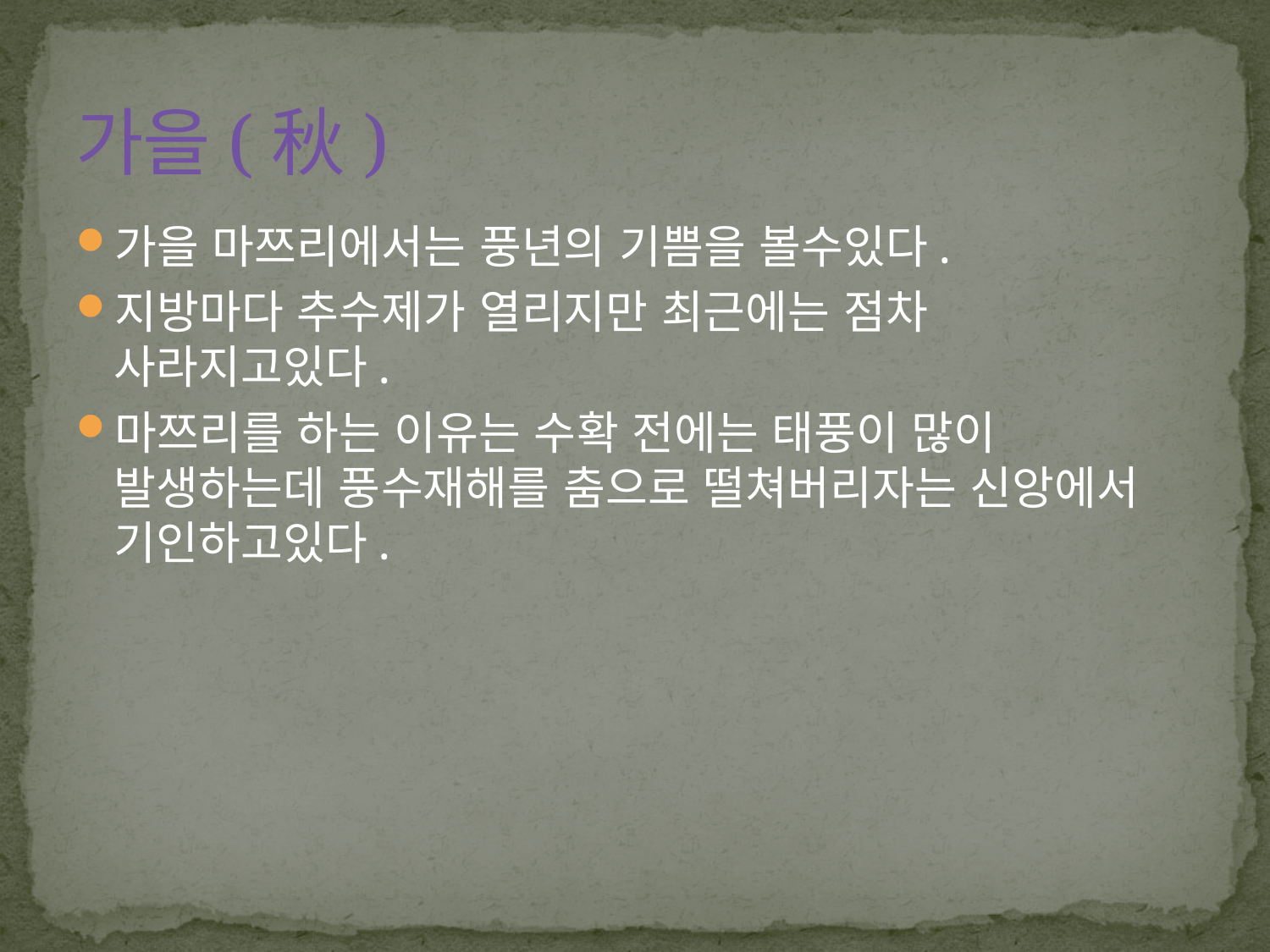

# 가을(秋)
가을 마쯔리에서는 풍년의 기쁨을 볼수있다.
지방마다 추수제가 열리지만 최근에는 점차 사라지고있다.
마쯔리를 하는 이유는 수확 전에는 태풍이 많이 발생하는데 풍수재해를 춤으로 떨쳐버리자는 신앙에서 기인하고있다.